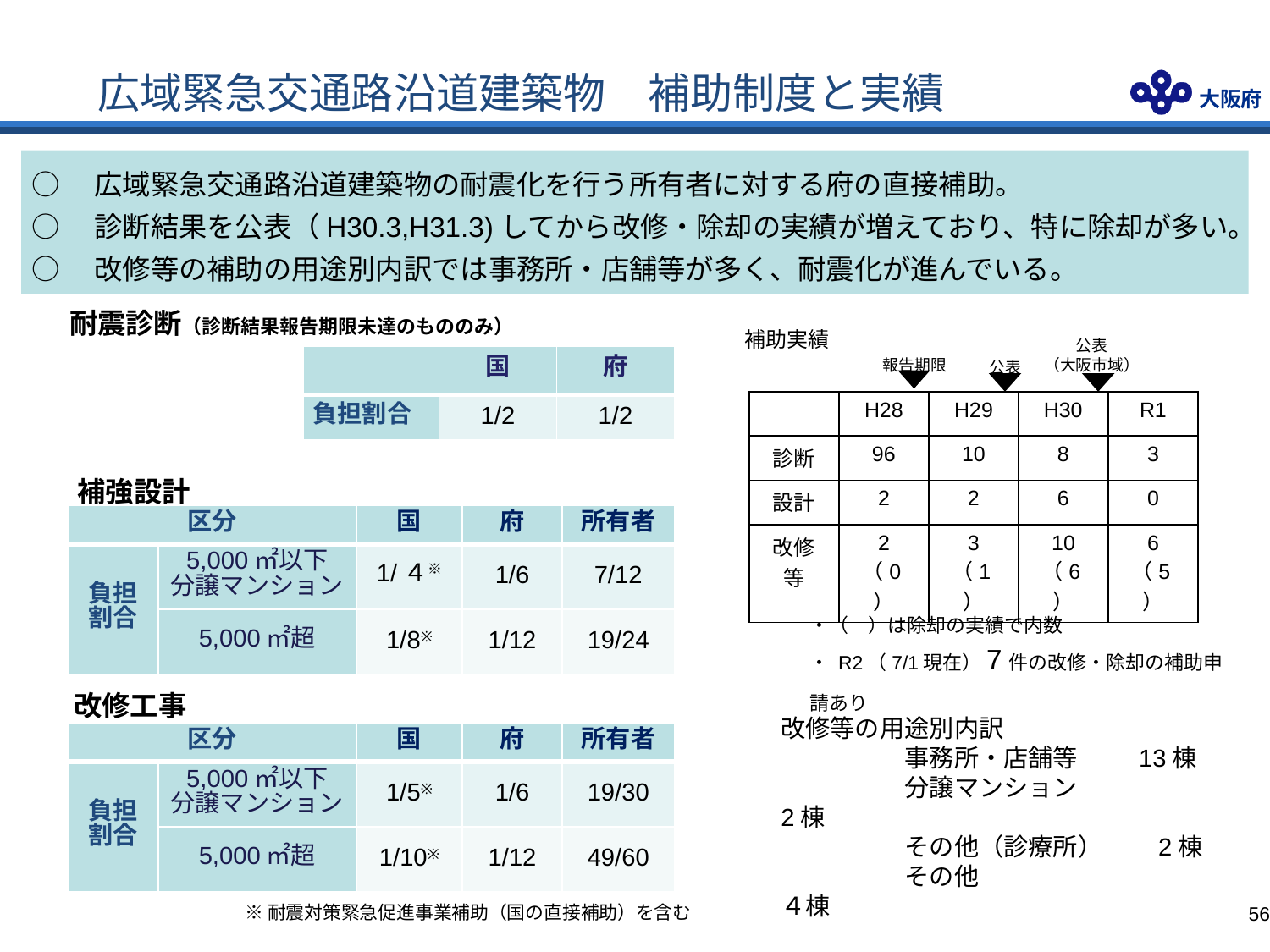

広域緊急交通路沿道建築物　補助制度と実績
○　広域緊急交通路沿道建築物の耐震化を行う所有者に対する府の直接補助。
○　診断結果を公表（H30.3,H31.3)してから改修・除却の実績が増えており、特に除却が多い。
○　改修等の補助の用途別内訳では事務所・店舗等が多く、耐震化が進んでいる。
耐震診断（診断結果報告期限未達のもののみ）
補助実績
報告期限
公表
（大阪市域）
公表
|  | 国 | 府 |
| --- | --- | --- |
| 負担割合 | 1/2 | 1/2 |

|  | H28 | H29 | H30 | R1 |
| --- | --- | --- | --- | --- |
| 診断 | 96 | 10 | 8 | 3 |
| 設計 | 2 | 2 | 6 | 0 |
| 改修 等 | 2 （0） | 3 （1） | 10 （6） | 6 （5） |
補強設計
| 区分 |  | 国 | 府 | 所有者 |
| --- | --- | --- | --- | --- |
| 負担 割合 | 5,000㎡以下 分譲マンション | 1/４※ | 1/6 | 7/12 |
|  | 5,000㎡超 | 1/8※ | 1/12 | 19/24 |
・（　）は除却の実績で内数
・ R2（7/1現在）7件の改修・除却の補助申請あり
改修工事
改修等の用途別内訳
　　　　　事務所・店舗等　　 13棟
　　　　　分譲マンション　　　　　2棟
　　　　　その他（診療所）　　2棟
　　　　　その他　　　　　　　　　４棟

| 区分 |  | 国 | 府 | 所有者 |
| --- | --- | --- | --- | --- |
| 負担 割合 | 5,000㎡以下 分譲マンション | 1/5※ | 1/6 | 19/30 |
|  | 5,000㎡超 | 1/10※ | 1/12 | 49/60 |
56
※耐震対策緊急促進事業補助（国の直接補助）を含む